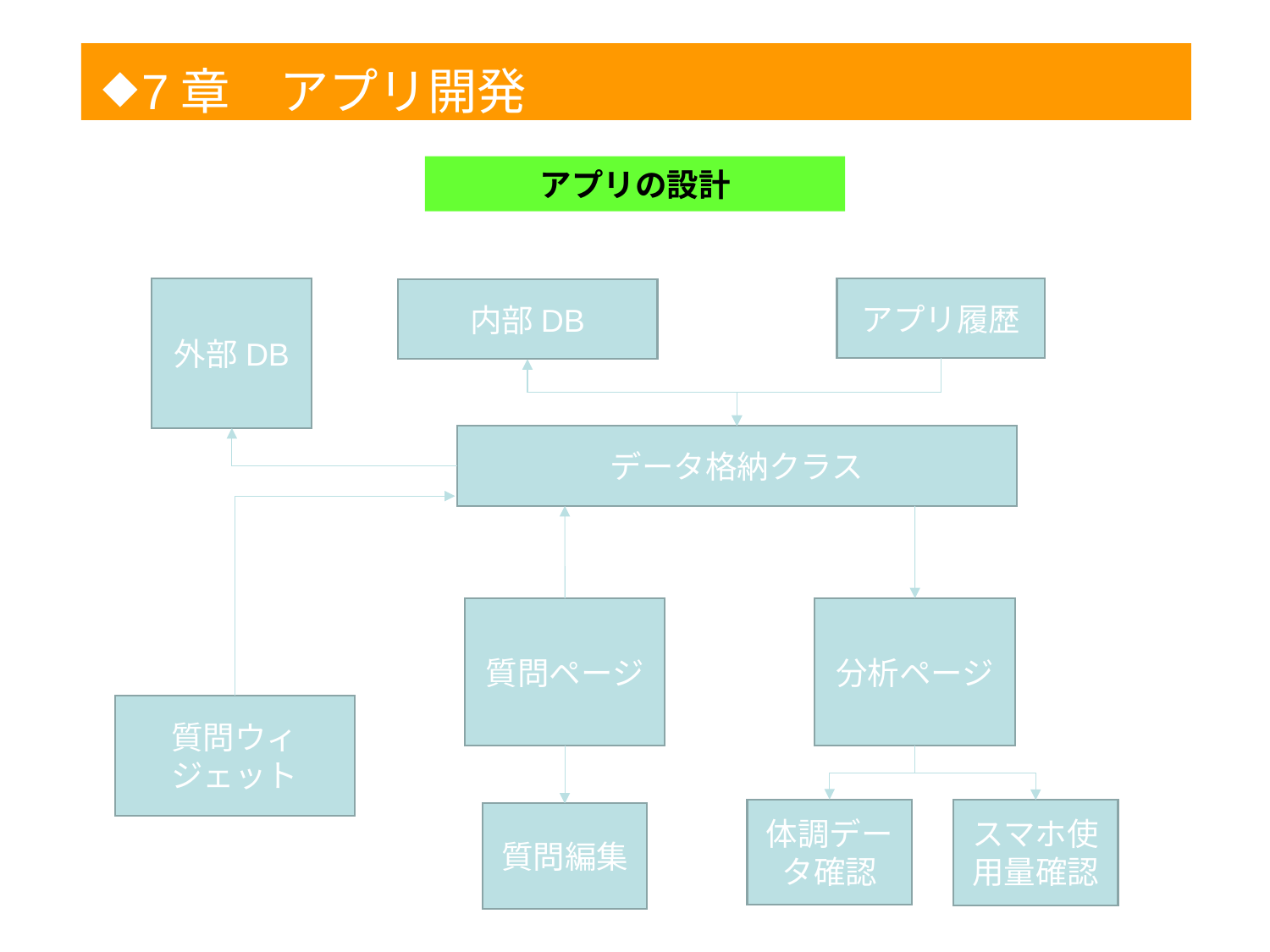

◆
7章　アプリ開発
1
アプリの設計
外部DB
アプリ履歴
内部DB
データ格納クラス
質問ページ
分析ページ
質問ウィジェット
体調データ確認
スマホ使用量確認
質問編集